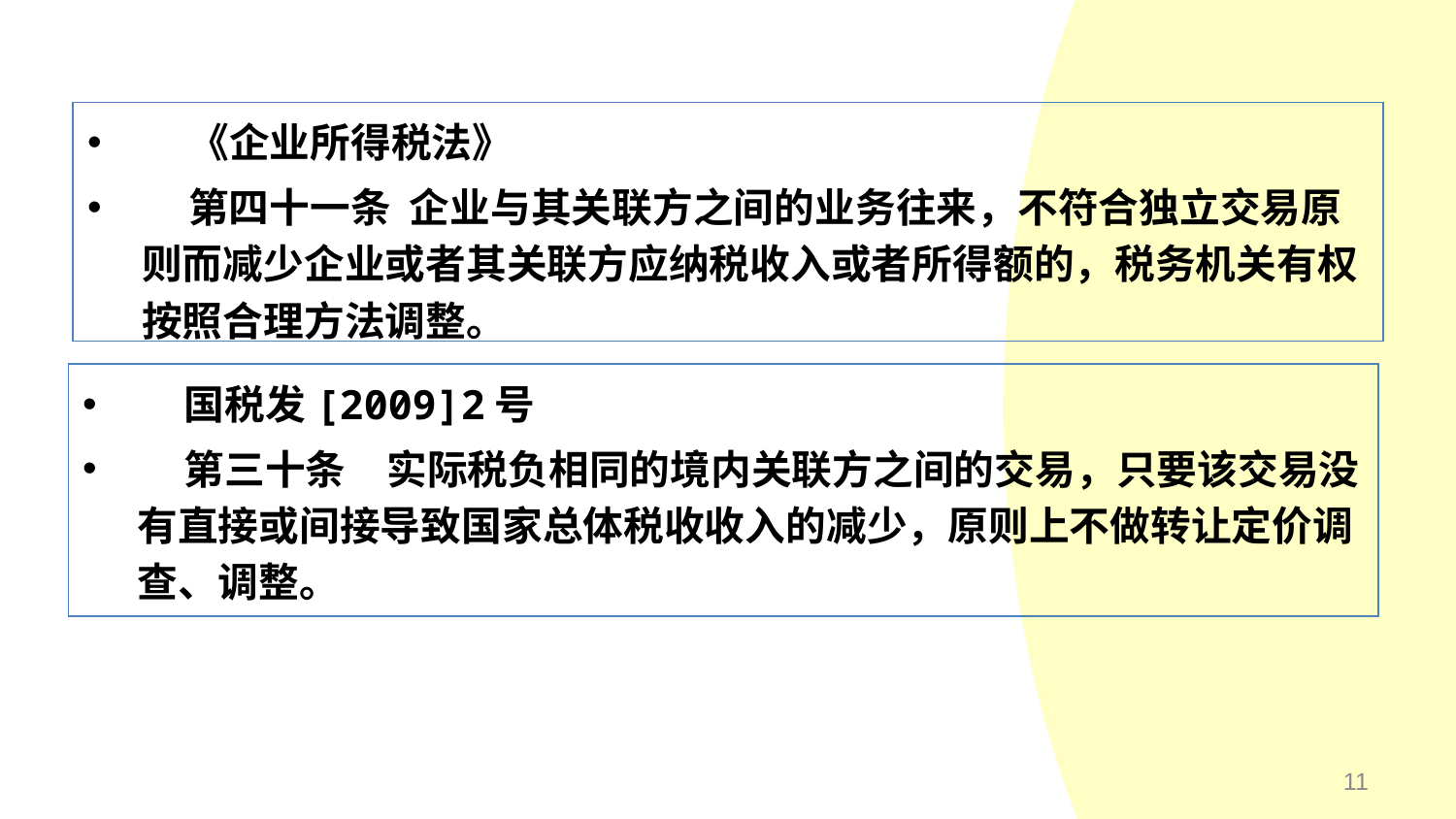

《企业所得税法》
    第四十一条  企业与其关联方之间的业务往来，不符合独立交易原则而减少企业或者其关联方应纳税收入或者所得额的，税务机关有权按照合理方法调整。
    国税发[2009]2号
    第三十条　实际税负相同的境内关联方之间的交易，只要该交易没有直接或间接导致国家总体税收收入的减少，原则上不做转让定价调查、调整。
11